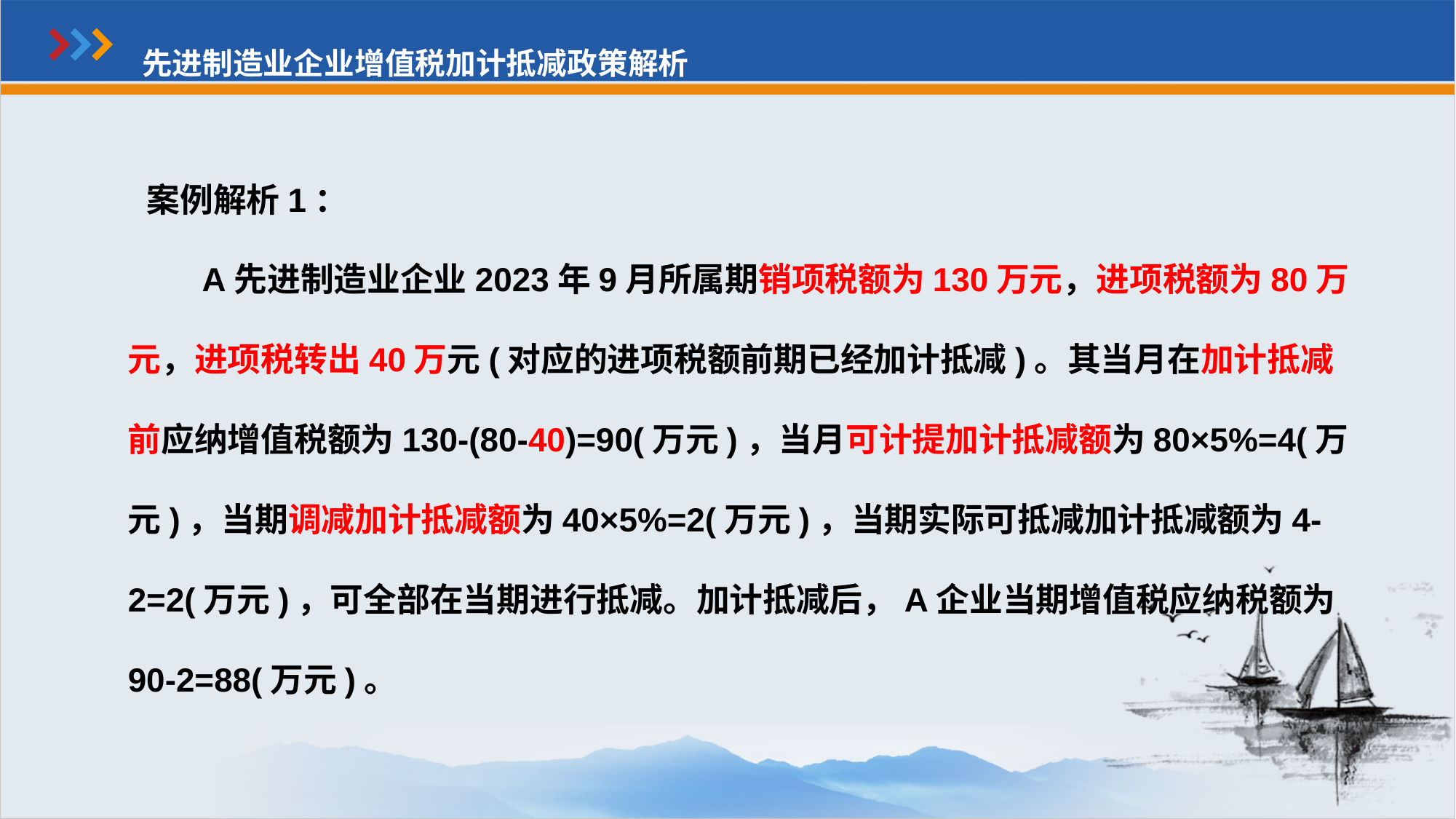

先进制造业企业增值税加计抵减政策解析

  案例解析1：
        A先进制造业企业2023年9月所属期销项税额为130万元，进项税额为80万元，进项税转出40万元(对应的进项税额前期已经加计抵减)。其当月在加计抵减前应纳增值税额为130-(80-40)=90(万元)，当月可计提加计抵减额为80×5%=4(万元)，当期调减加计抵减额为40×5%=2(万元)，当期实际可抵减加计抵减额为4-2=2(万元)，可全部在当期进行抵减。加计抵减后，A企业当期增值税应纳税额为90-2=88(万元)。